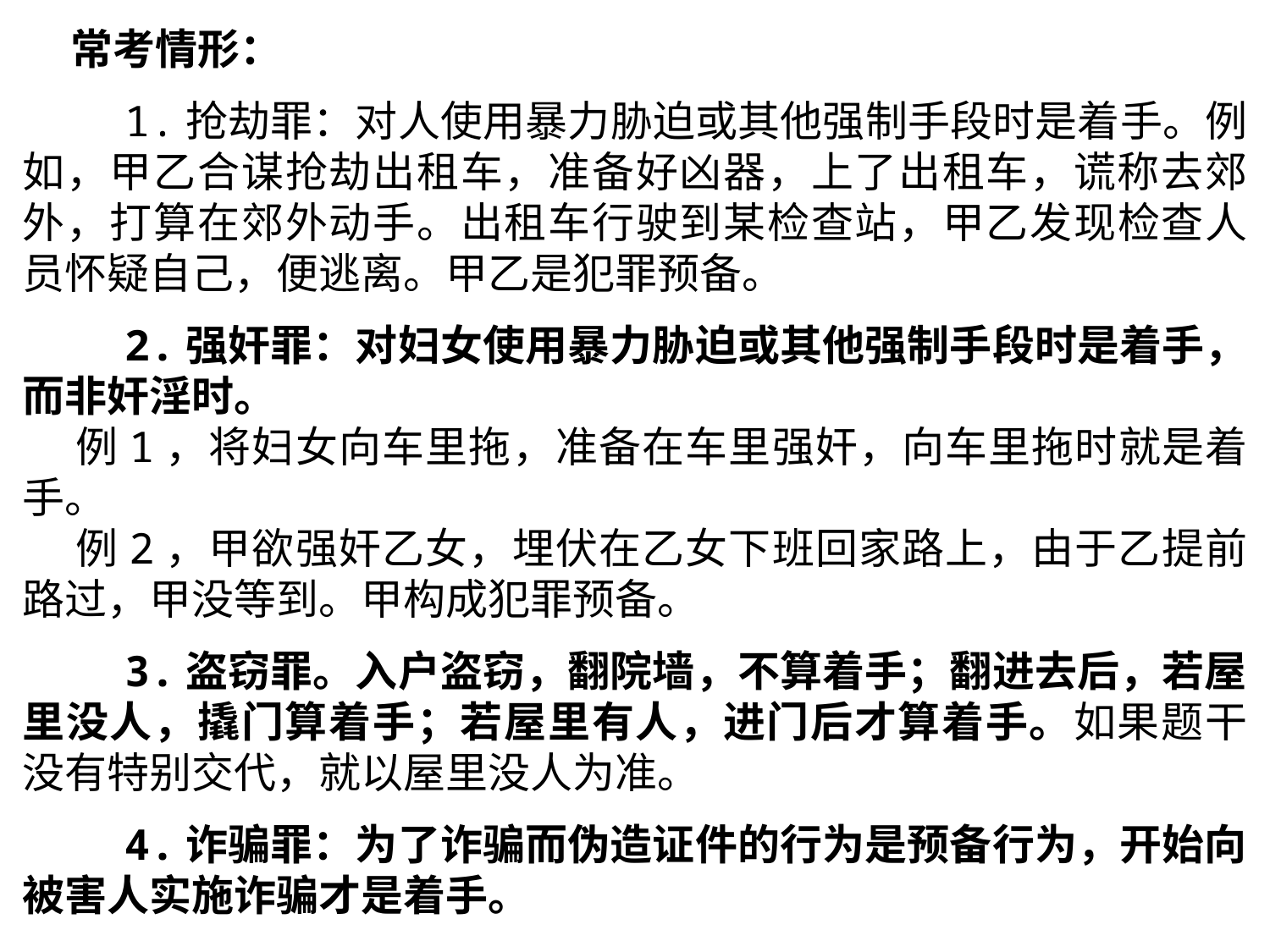

常考情形：

    1.抢劫罪：对人使用暴力胁迫或其他强制手段时是着手。例如，甲乙合谋抢劫出租车，准备好凶器，上了出租车，谎称去郊外，打算在郊外动手。出租车行驶到某检查站，甲乙发现检查人员怀疑自己，便逃离。甲乙是犯罪预备。

    2.强奸罪：对妇女使用暴力胁迫或其他强制手段时是着手，而非奸淫时。
    例1，将妇女向车里拖，准备在车里强奸，向车里拖时就是着手。
    例2，甲欲强奸乙女，埋伏在乙女下班回家路上，由于乙提前路过，甲没等到。甲构成犯罪预备。

    3.盗窃罪。入户盗窃，翻院墙，不算着手；翻进去后，若屋里没人，撬门算着手；若屋里有人，进门后才算着手。如果题干没有特别交代，就以屋里没人为准。

    4.诈骗罪：为了诈骗而伪造证件的行为是预备行为，开始向被害人实施诈骗才是着手。